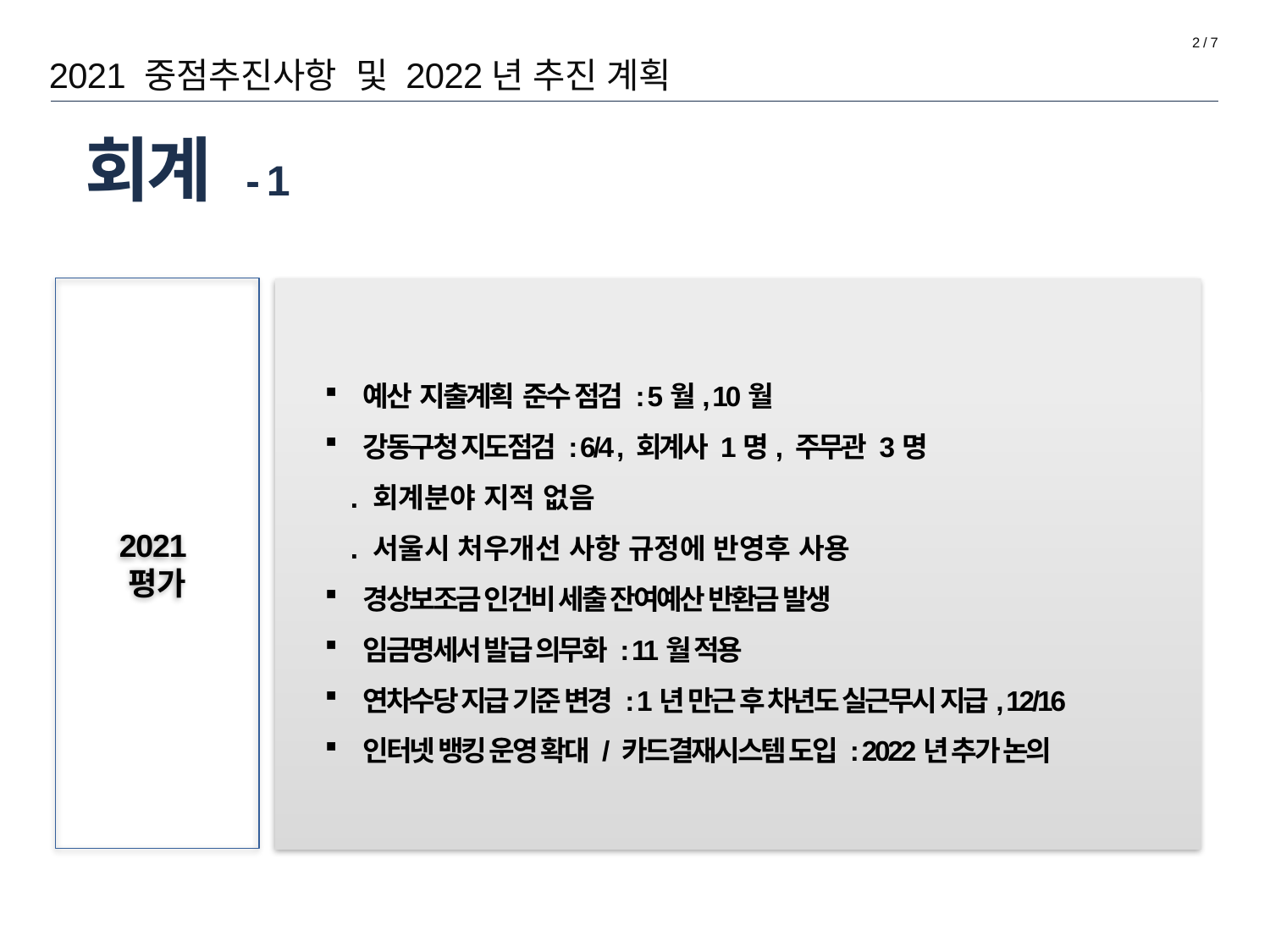

2 / 7
2021 중점추진사항  및 2022년 추진 계획
# 회계 - 1
2021
평가
예산  지출계획  준수 점검 : 5월, 10월
강동구청 지도점검 : 6/4 , 회계사 1명, 주무관 3명
        . 회계분야 지적 없음
        . 서울시 처우개선 사항 규정에 반영후 사용
경상보조금 인건비 세출 잔여예산 반환금 발생
임금명세서 발급 의무화 : 11월 적용
연차수당 지급 기준 변경 : 1년 만근 후 차년도 실근무시 지급, 12/16
인터넷 뱅킹 운영 확대 / 카드결재시스템 도입 : 2022년 추가 논의